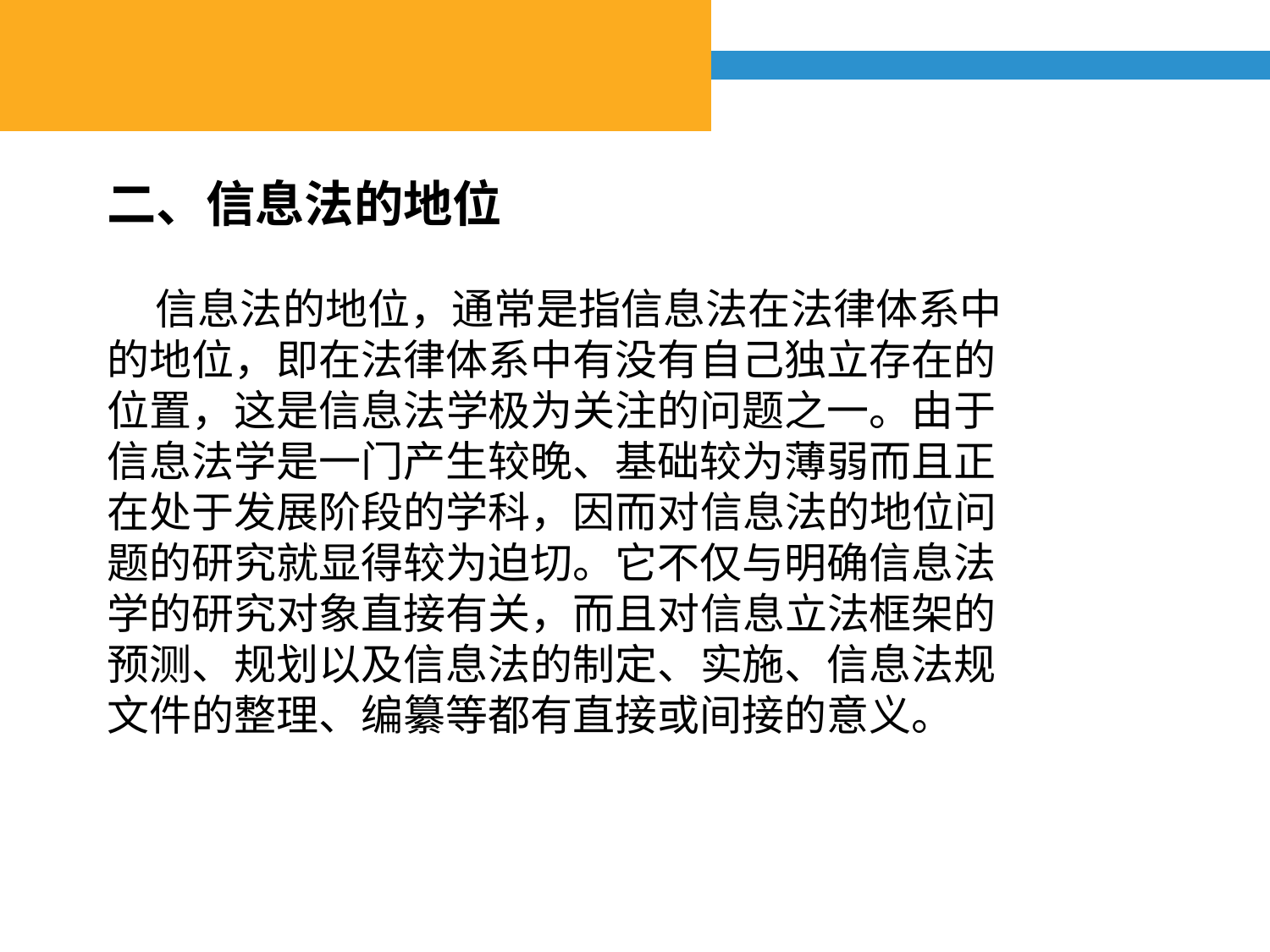

二、信息法的地位

    信息法的地位，通常是指信息法在法律体系中的地位，即在法律体系中有没有自己独立存在的位置，这是信息法学极为关注的问题之一。由于信息法学是一门产生较晚、基础较为薄弱而且正在处于发展阶段的学科，因而对信息法的地位问题的研究就显得较为迫切。它不仅与明确信息法学的研究对象直接有关，而且对信息立法框架的预测、规划以及信息法的制定、实施、信息法规文件的整理、编纂等都有直接或间接的意义。